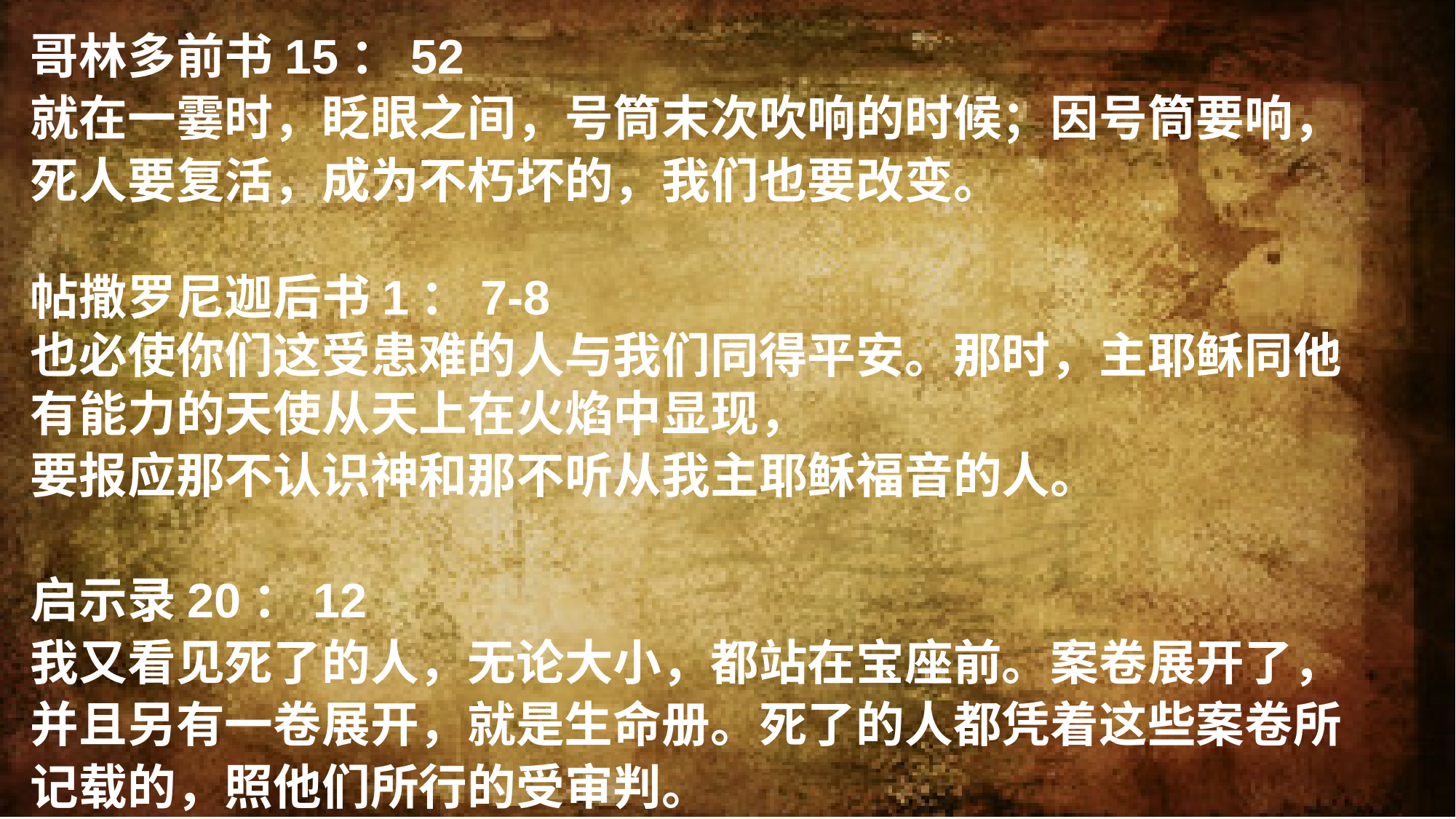

哥林多前书15：52
就在一霎时，眨眼之间，号筒末次吹响的时候；因号筒要响，死人要复活，成为不朽坏的，我们也要改变。

帖撒罗尼迦后书1：7-8
也必使你们这受患难的人与我们同得平安。那时，主耶稣同他有能力的天使从天上在火焰中显现，
要报应那不认识神和那不听从我主耶稣福音的人。

启示录20：12
我又看见死了的人，无论大小，都站在宝座前。案卷展开了，并且另有一卷展开，就是生命册。死了的人都凭着这些案卷所记载的，照他们所行的受审判。